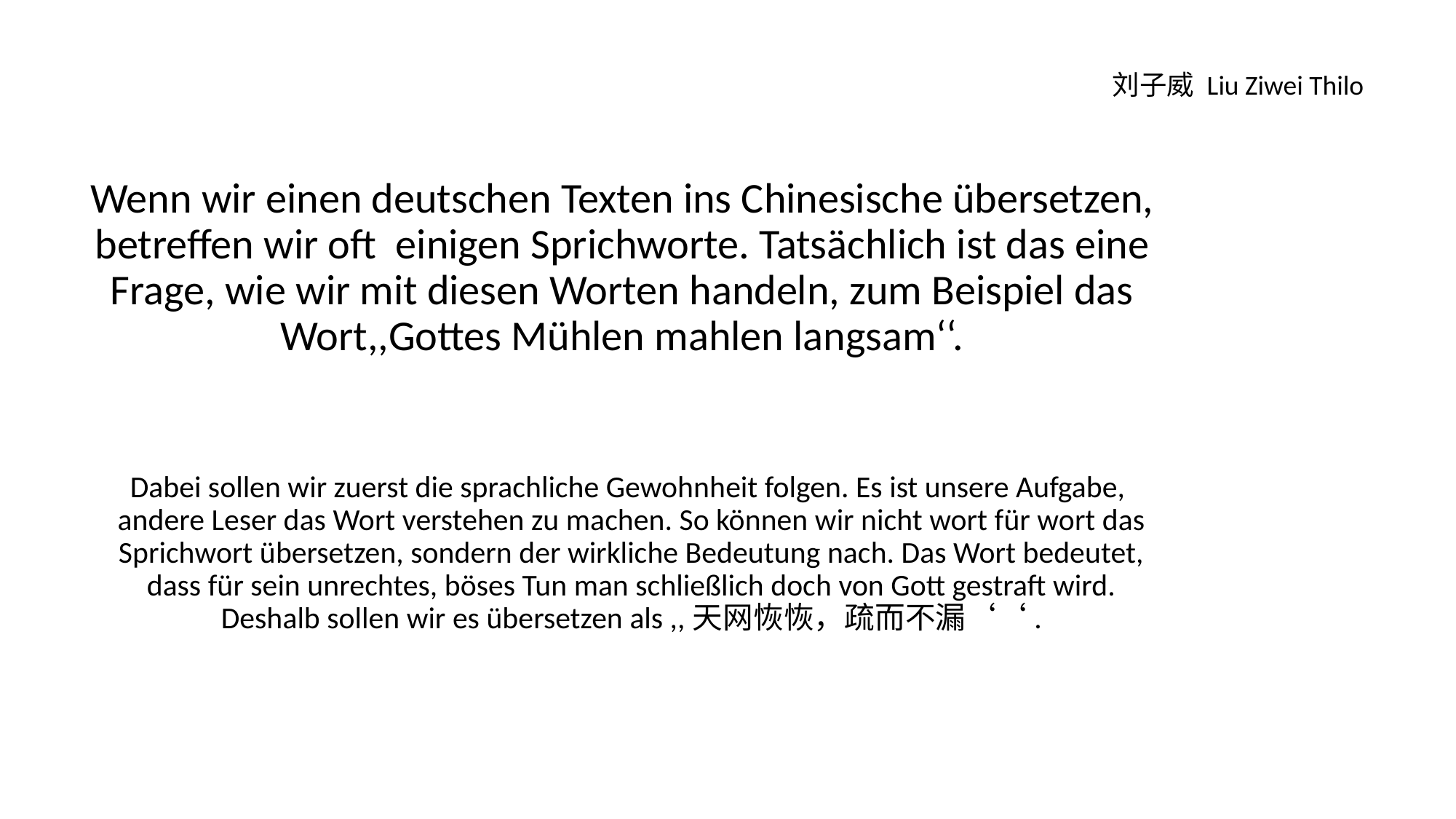

刘子威 Liu Ziwei Thilo
# Wenn wir einen deutschen Texten ins Chinesische übersetzen, betreffen wir oft  einigen Sprichworte. Tatsächlich ist das eine Frage, wie wir mit diesen Worten handeln, zum Beispiel das Wort,,Gottes Mühlen mahlen langsam‘‘.
Dabei sollen wir zuerst die sprachliche Gewohnheit folgen. Es ist unsere Aufgabe,  andere Leser das Wort verstehen zu machen. So können wir nicht wort für wort das Sprichwort übersetzen, sondern der wirkliche Bedeutung nach. Das Wort bedeutet, dass für sein unrechtes, böses Tun man schließlich doch von Gott gestraft wird. Deshalb sollen wir es übersetzen als ,,天网恢恢，疏而不漏‘‘.